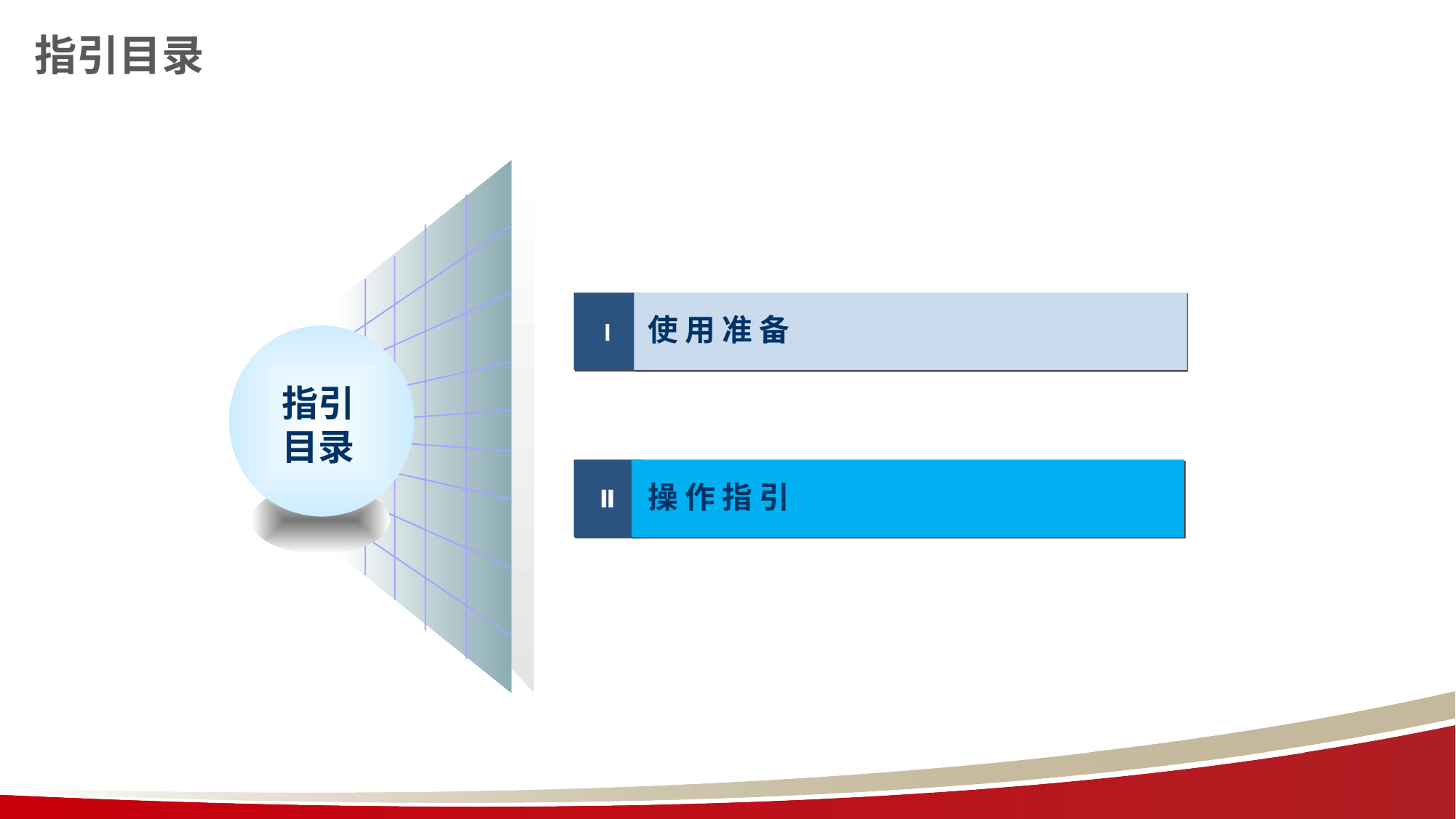

# 指引目录

I
使 用 准 备

指引
目录
Ⅱ

操 作 指 引